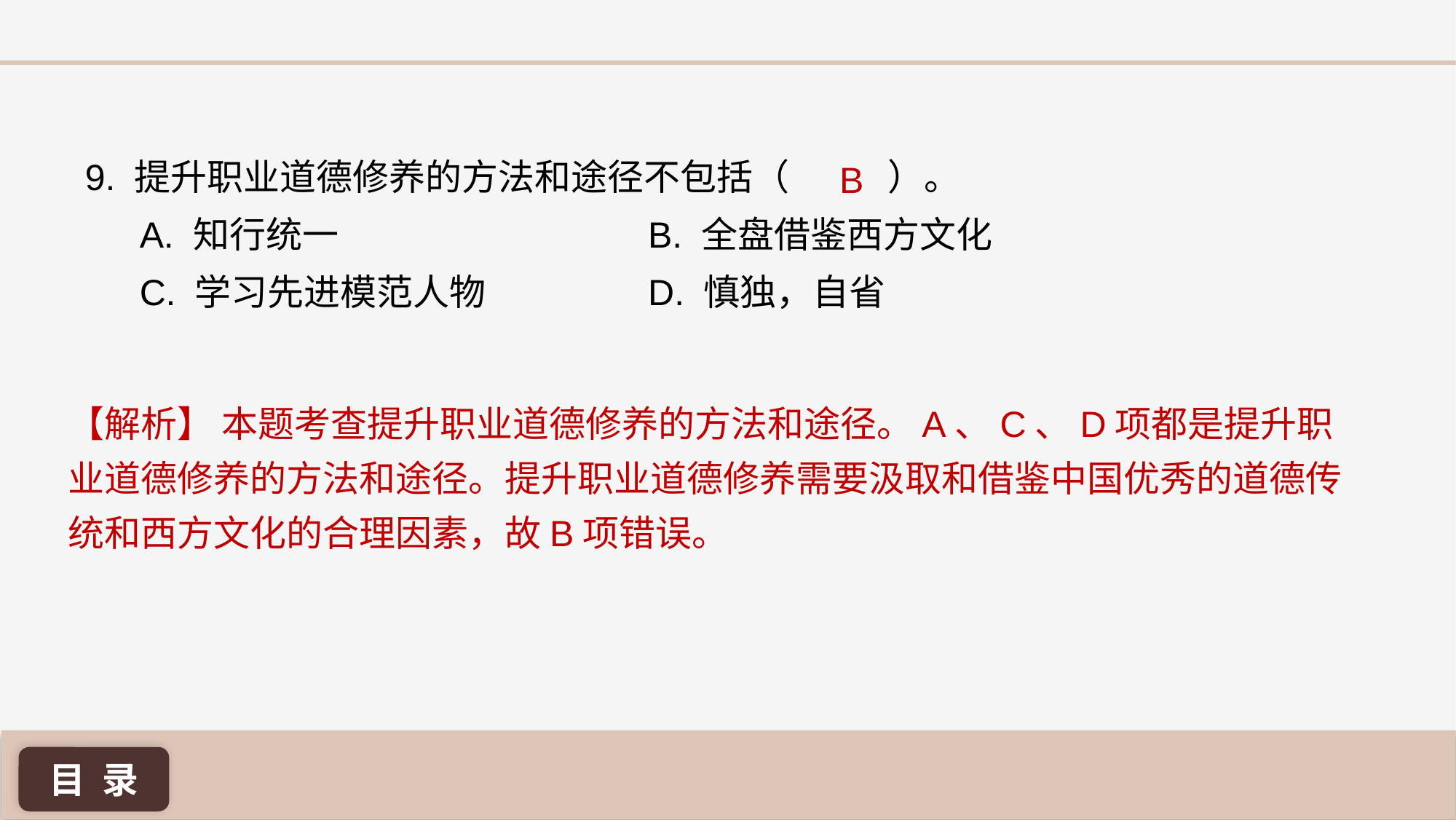

9. 提升职业道德修养的方法和途径不包括（            ）。
A. 知行统一                                 	 B. 全盘借鉴西方文化
C. 学习先进模范人物 		 D. 慎独，自省
B
【解析】 本题考查提升职业道德修养的方法和途径。A、C、D项都是提升职业道德修养的方法和途径。提升职业道德修养需要汲取和借鉴中国优秀的道德传统和西方文化的合理因素，故B项错误。